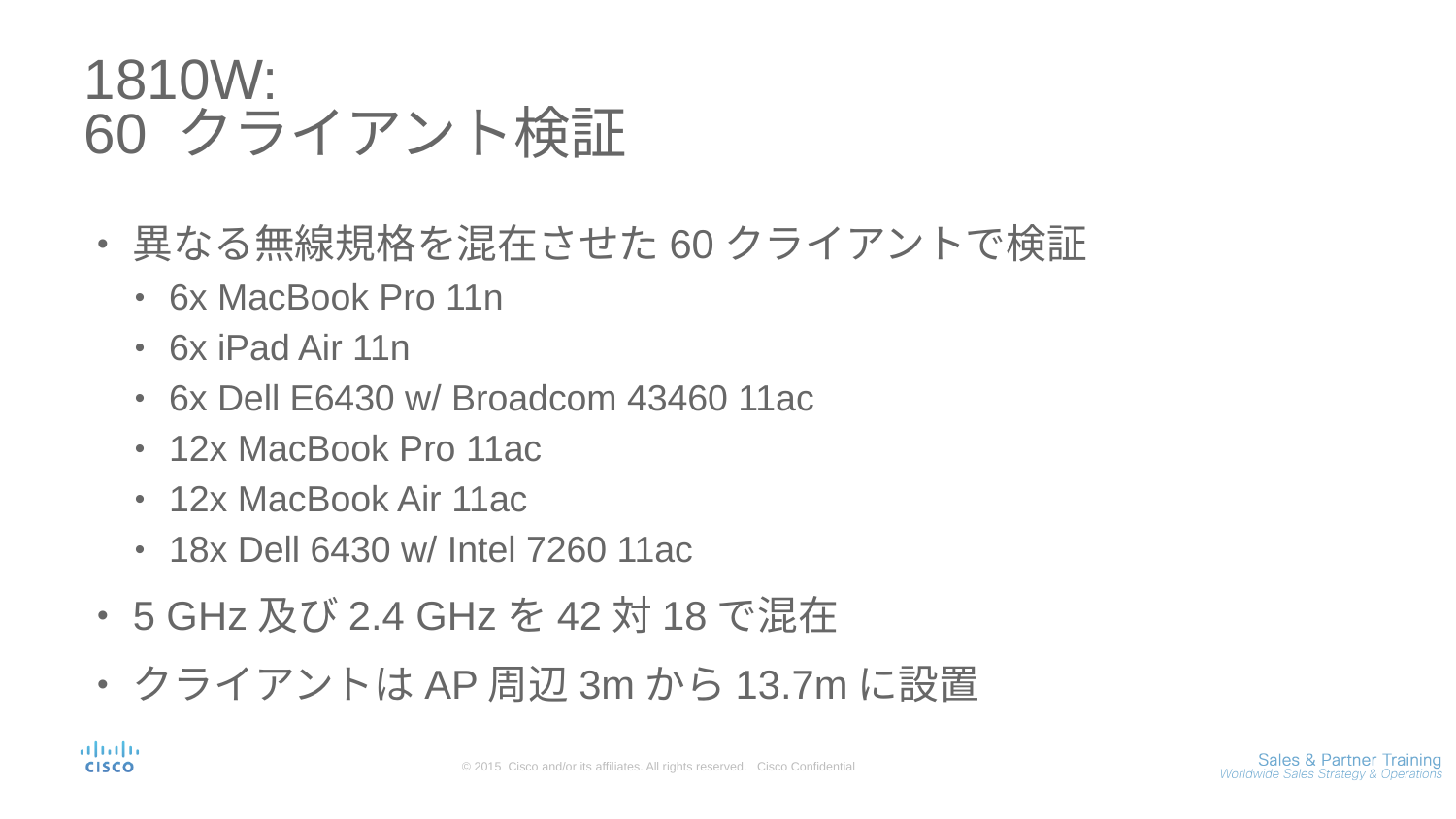

# 1810W: 60 クライアント検証
異なる無線規格を混在させた60クライアントで検証
6x MacBook Pro 11n
6x iPad Air 11n
6x Dell E6430 w/ Broadcom 43460 11ac
12x MacBook Pro 11ac
12x MacBook Air 11ac
18x Dell 6430 w/ Intel 7260 11ac
5 GHz及び2.4 GHzを42対18で混在
クライアントはAP周辺3mから13.7mに設置